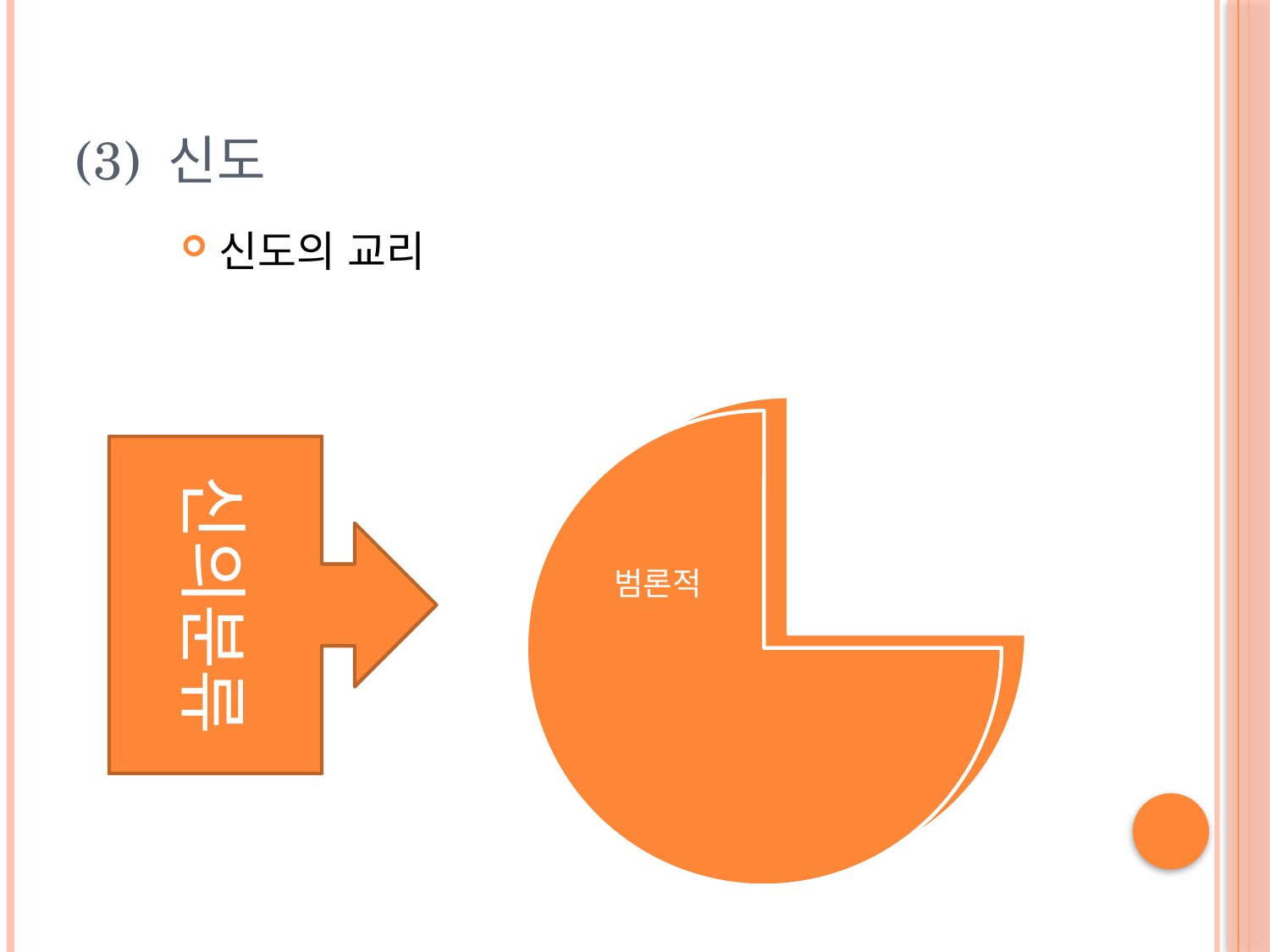

# (3) 신도
신도의 교리

신격화
인격화
범론적
신의분류